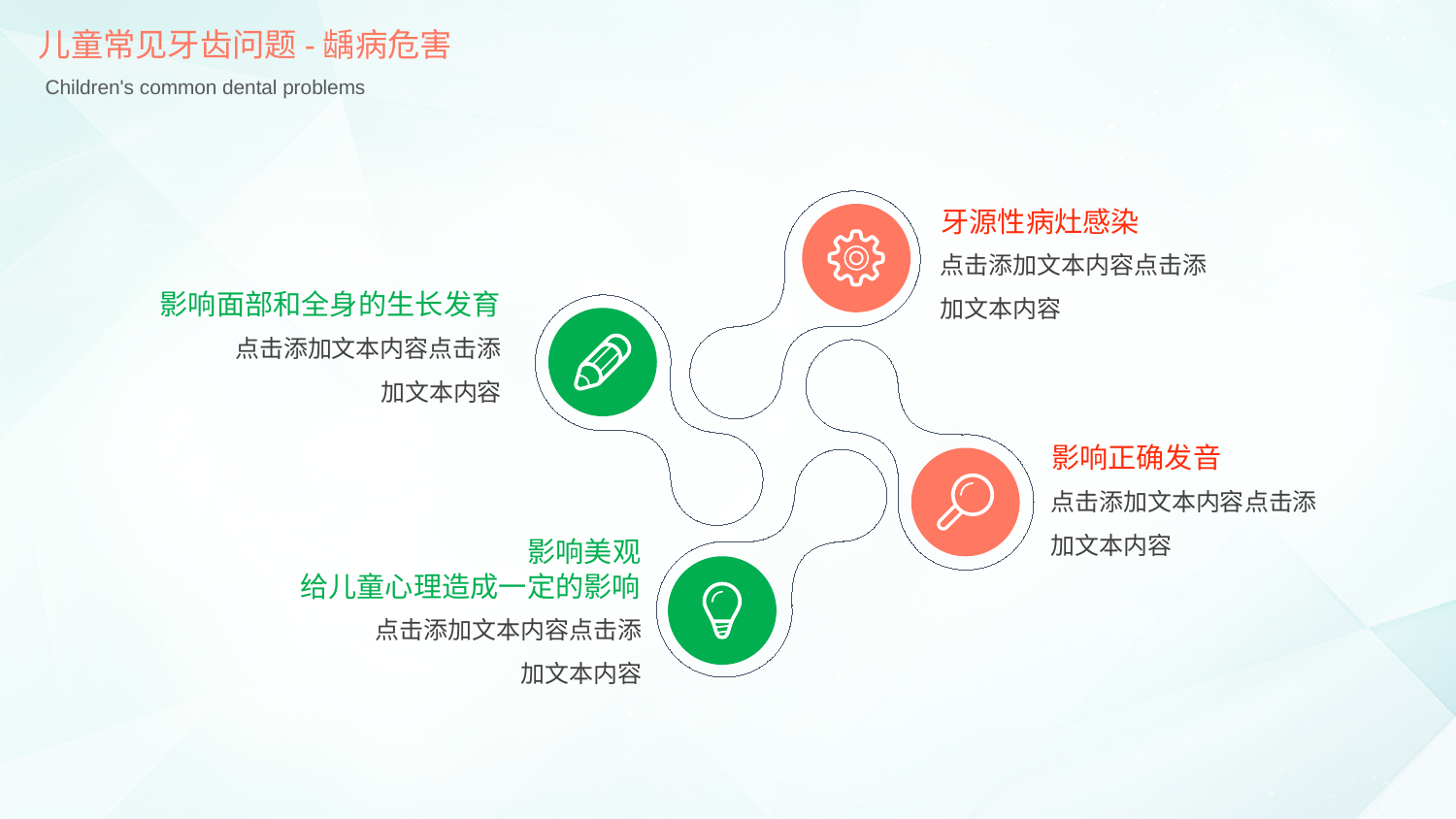

儿童常见牙齿问题-龋病危害

Children's common dental problems

牙源性病灶感染

点击添加文本内容点击添加文本内容

影响面部和全身的生长发育

点击添加文本内容点击添加文本内容

影响正确发音

点击添加文本内容点击添加文本内容

影响美观
给儿童心理造成一定的影响

点击添加文本内容点击添加文本内容